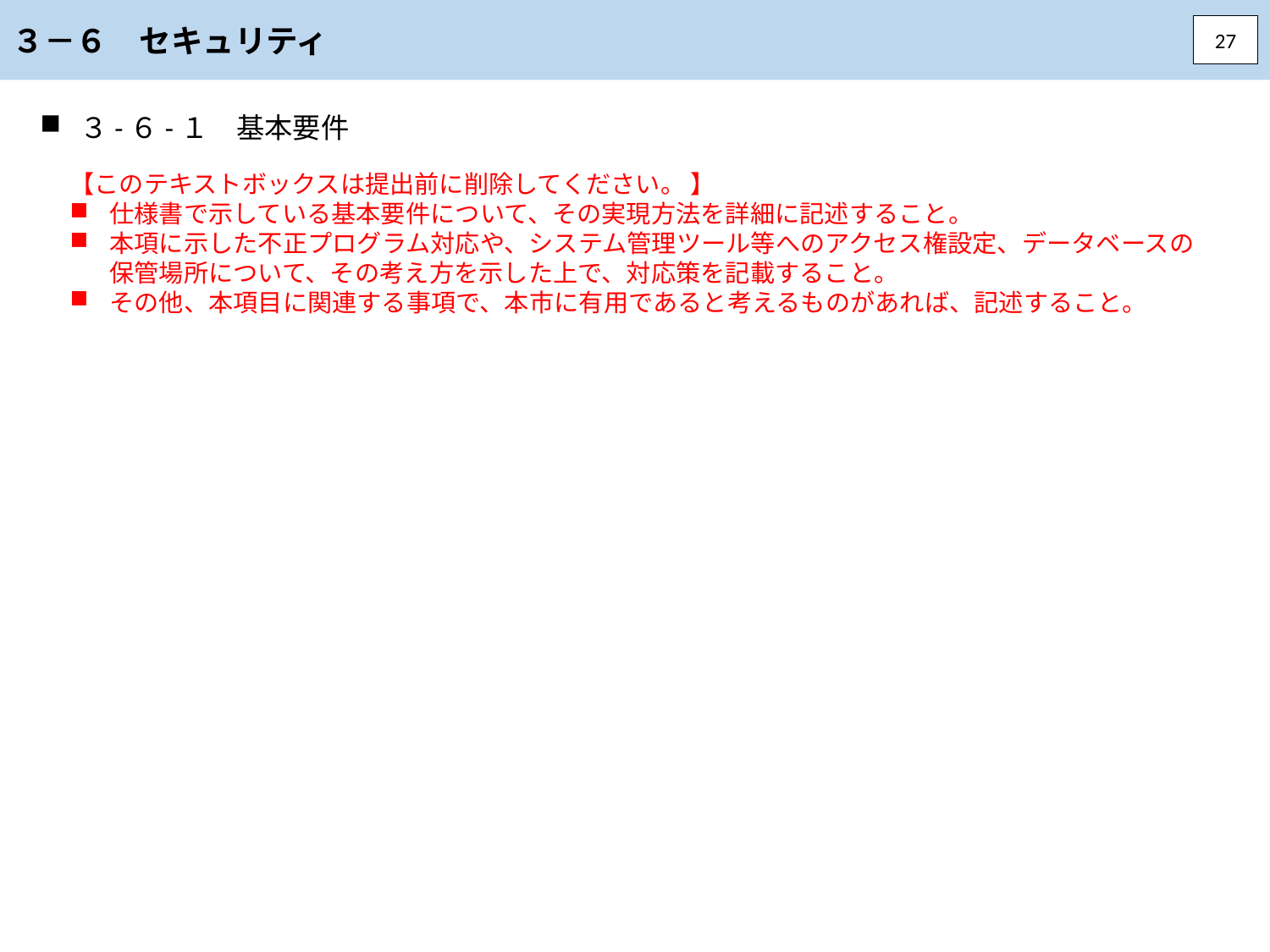

３－６　セキュリティ
27
３-６-１　基本要件
【このテキストボックスは提出前に削除してください。 】
仕様書で示している基本要件について、その実現方法を詳細に記述すること。
本項に示した不正プログラム対応や、システム管理ツール等へのアクセス権設定、データベースの保管場所について、その考え方を示した上で、対応策を記載すること。
その他、本項目に関連する事項で、本市に有用であると考えるものがあれば、記述すること。